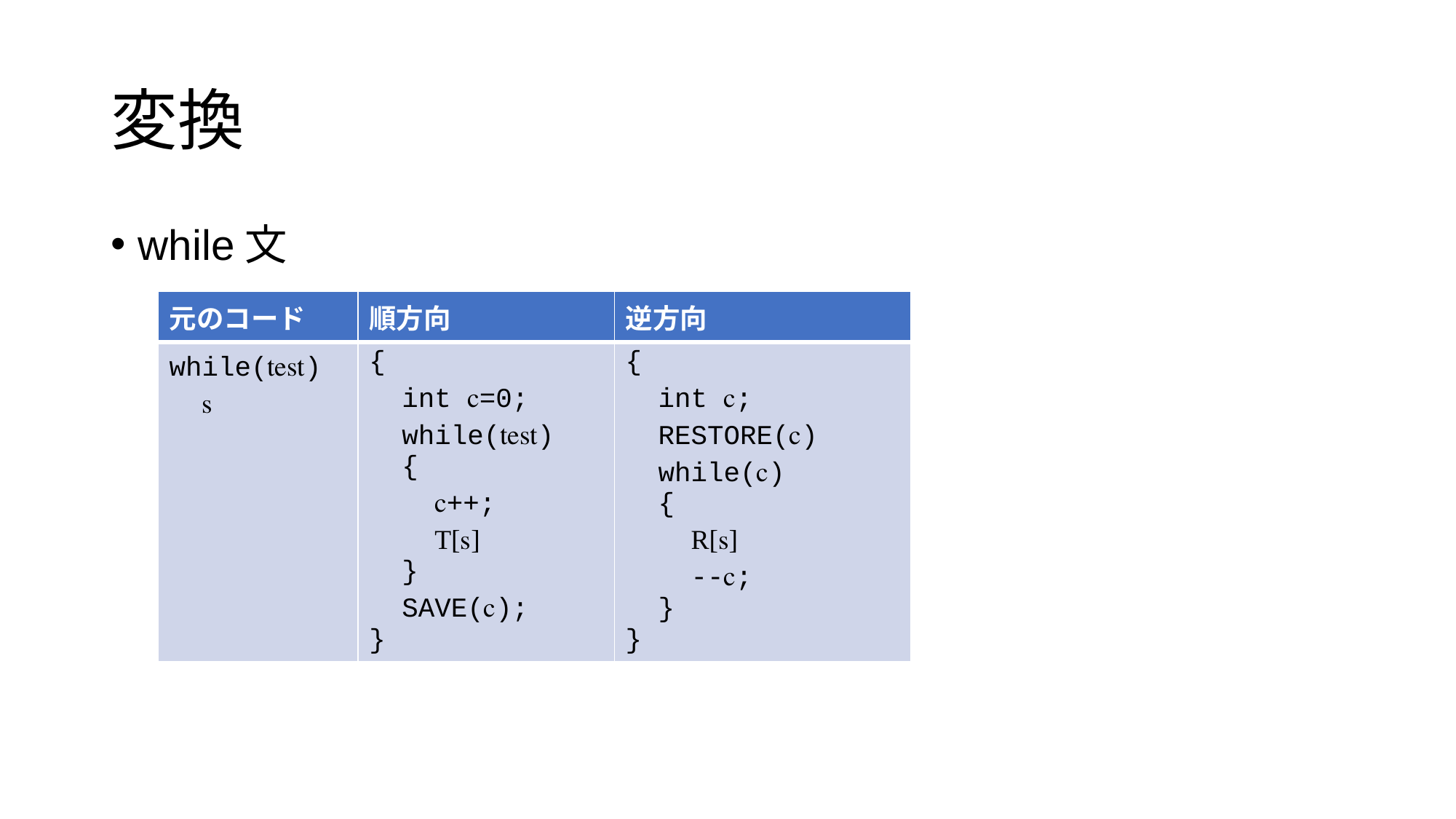

# 変換
while文
| 元のコード | 順方向 | 逆方向 |
| --- | --- | --- |
| while(test) s | { int c=0; while(test) { c++; T[s] } SAVE(c); } | { int c; RESTORE(c) while(c) { R[s] --c; } } |